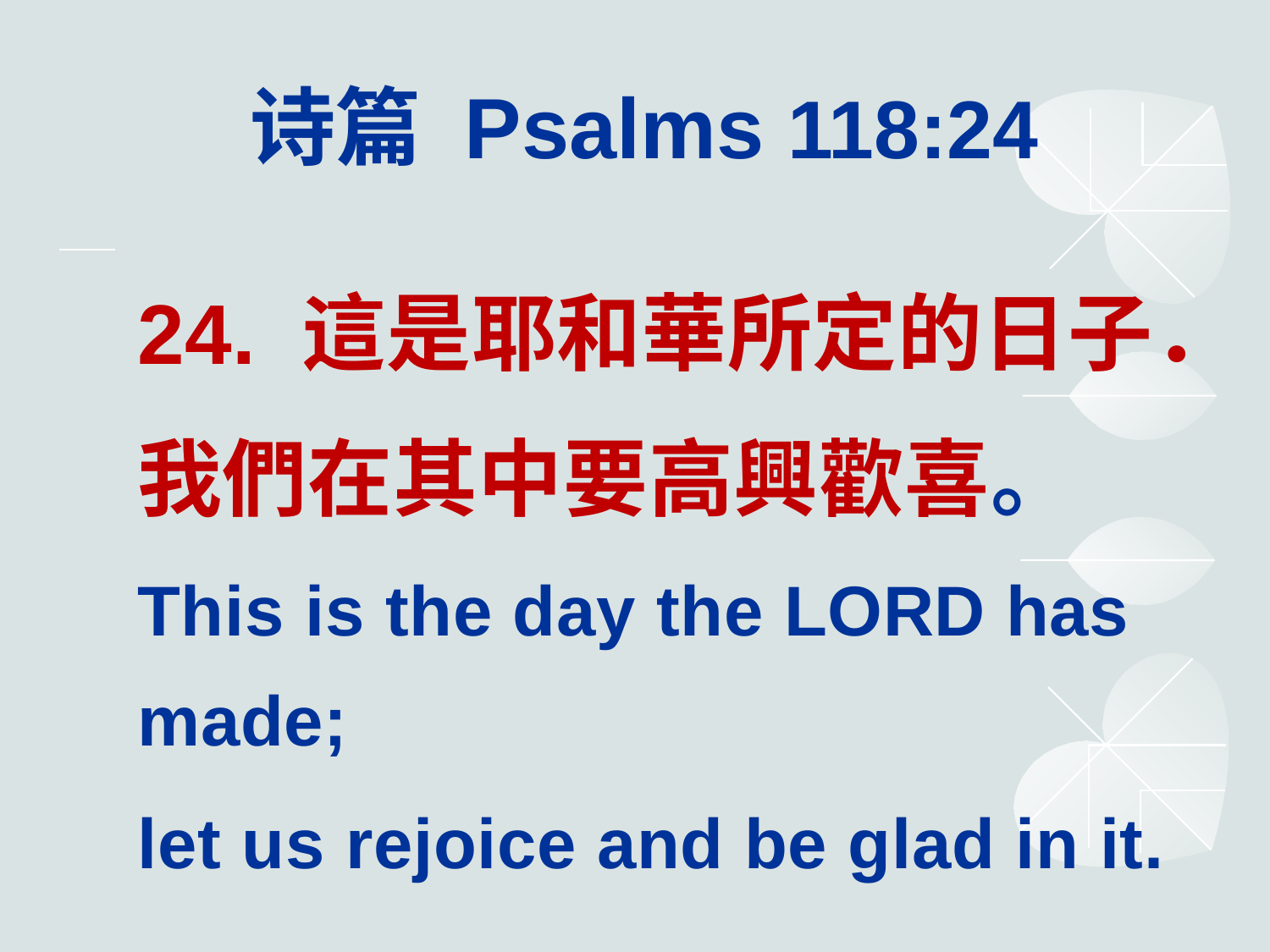

# 诗篇 Psalms 118:24
24. 這是耶和華所定的日子．
我們在其中要高興歡喜。
This is the day the LORD has made;
let us rejoice and be glad in it.